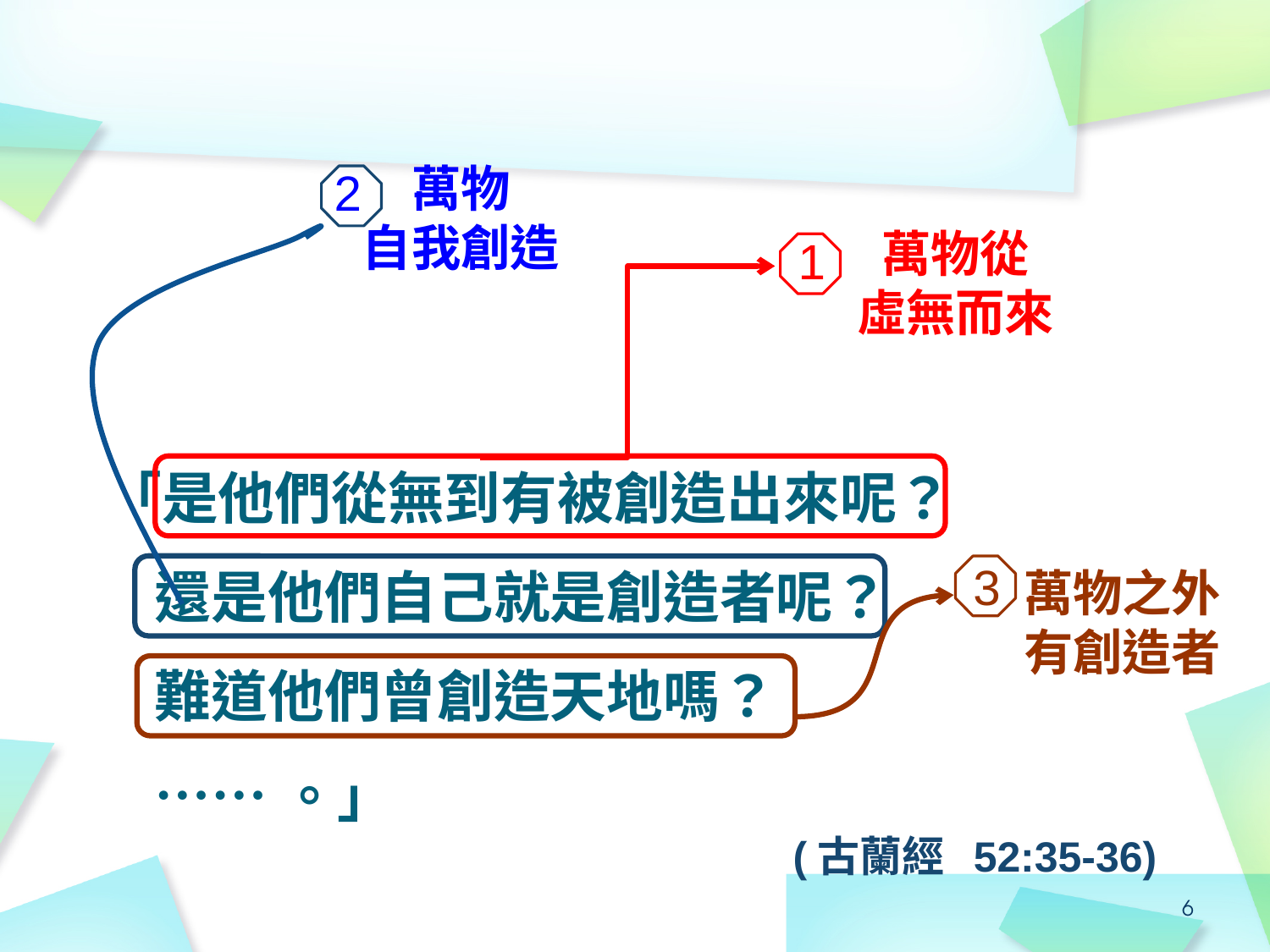

萬物
自我創造
2

萬物從
虛無而來
1

「是他們從無到有被創造出來呢？
還是他們自己就是創造者呢？
難道他們曾創造天地嗎？
……。」

3

萬物之外
有創造者

# (古蘭經  52:35-36)
6